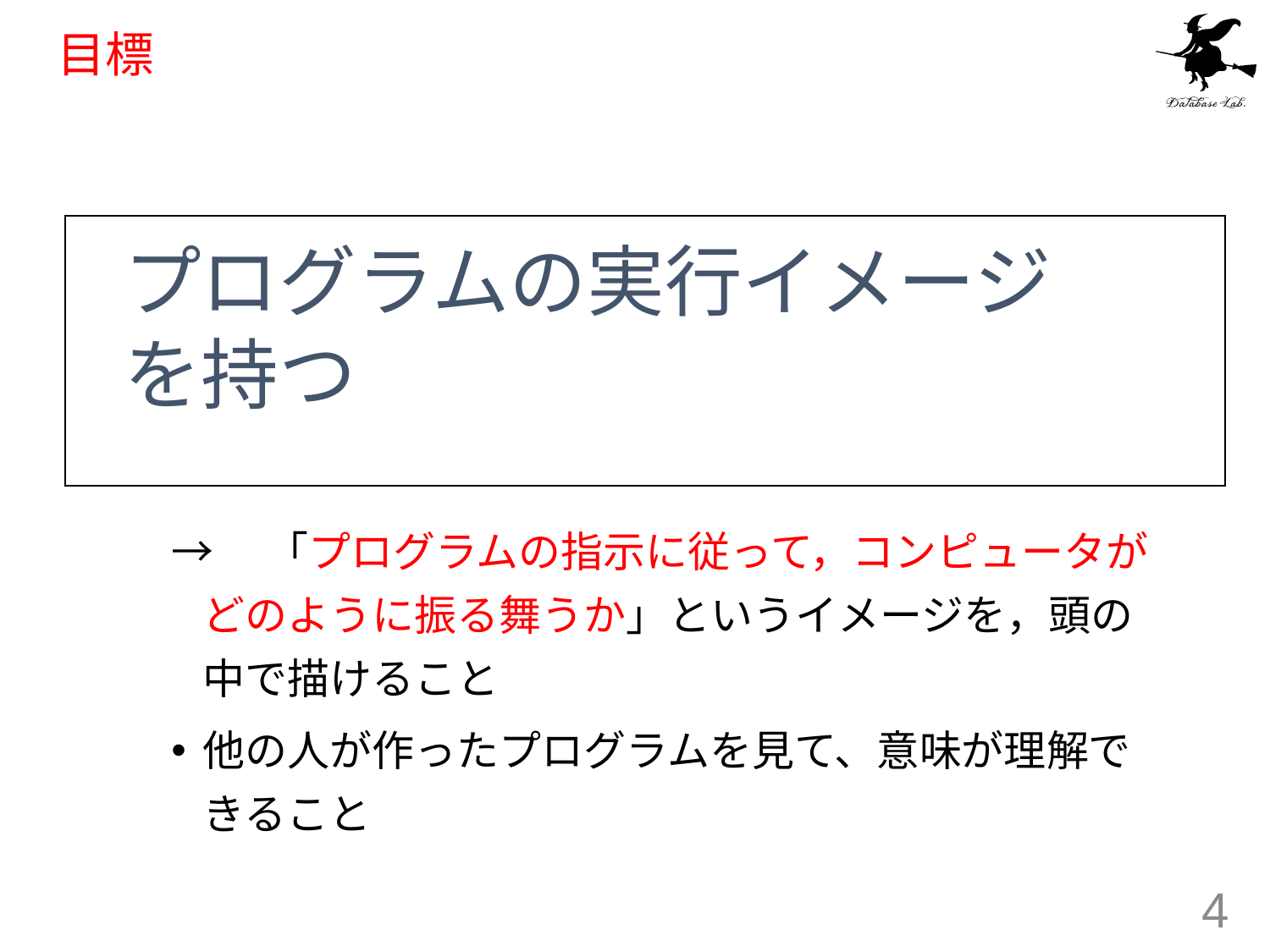

# 目標

プログラムの実行イメージ
を持つ
→　「プログラムの指示に従って，コンピュータがどのように振る舞うか」というイメージを，頭の中で描けること
他の人が作ったプログラムを見て、意味が理解できること

4